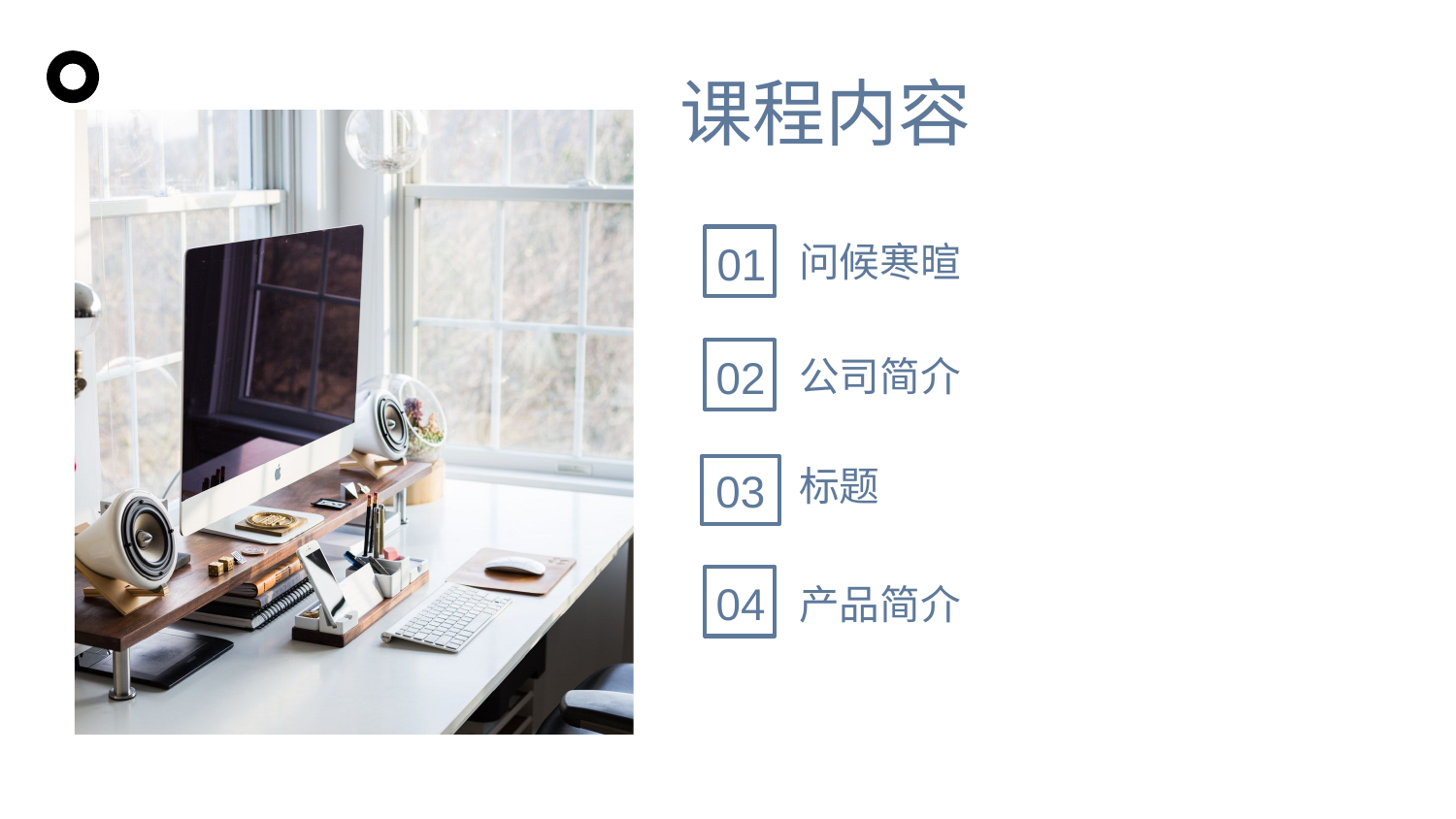

课程内容

01

02

03

04
问候寒暄
公司简介
标题
产品简介